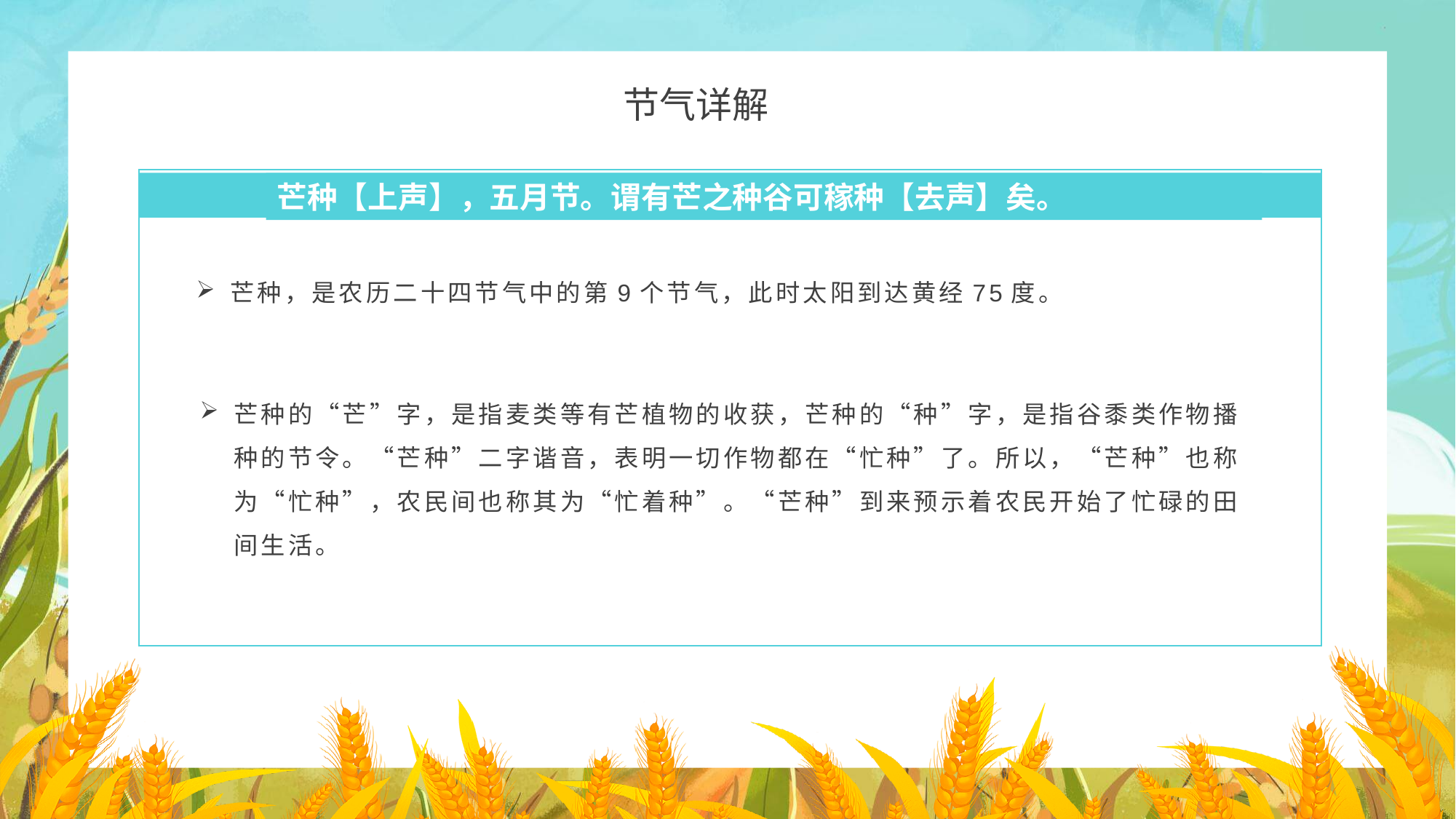

芒种【上声】，五月节。谓有芒之种谷可稼种【去声】矣。
芒种，是农历二十四节气中的第9个节气，此时太阳到达黄经75度。
芒种的“芒”字，是指麦类等有芒植物的收获，芒种的“种”字，是指谷黍类作物播种的节令。“芒种”二字谐音，表明一切作物都在“忙种”了。所以，“芒种”也称为“忙种”，农民间也称其为“忙着种”。“芒种”到来预示着农民开始了忙碌的田间生活。